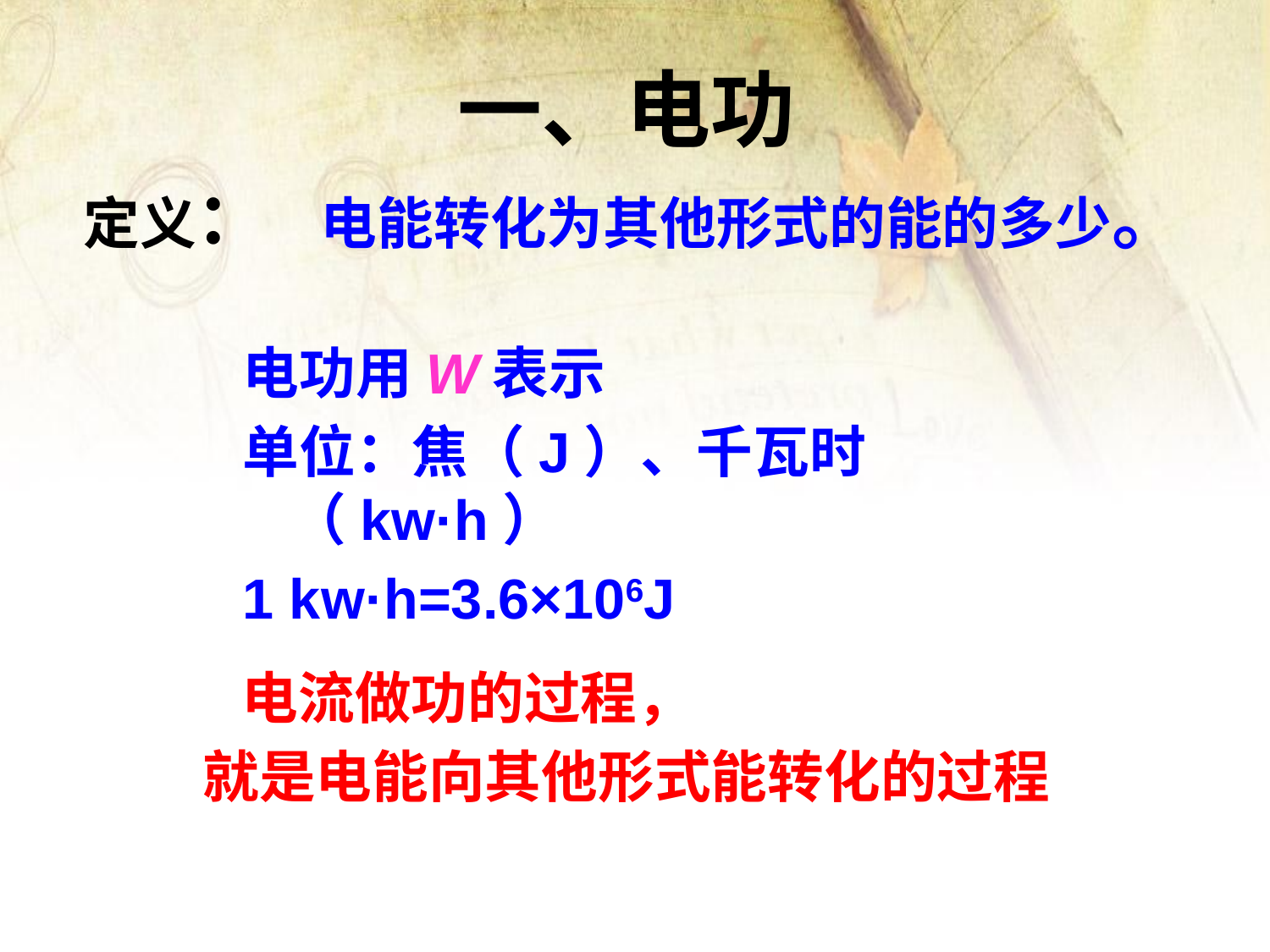

一、电功
   定义：
电能转化为其他形式的能的多少。
电功用W表示
单位：焦（J）、千瓦时（kw·h）
1 kw·h=3.6×106J
  电流做功的过程，
就是电能向其他形式能转化的过程